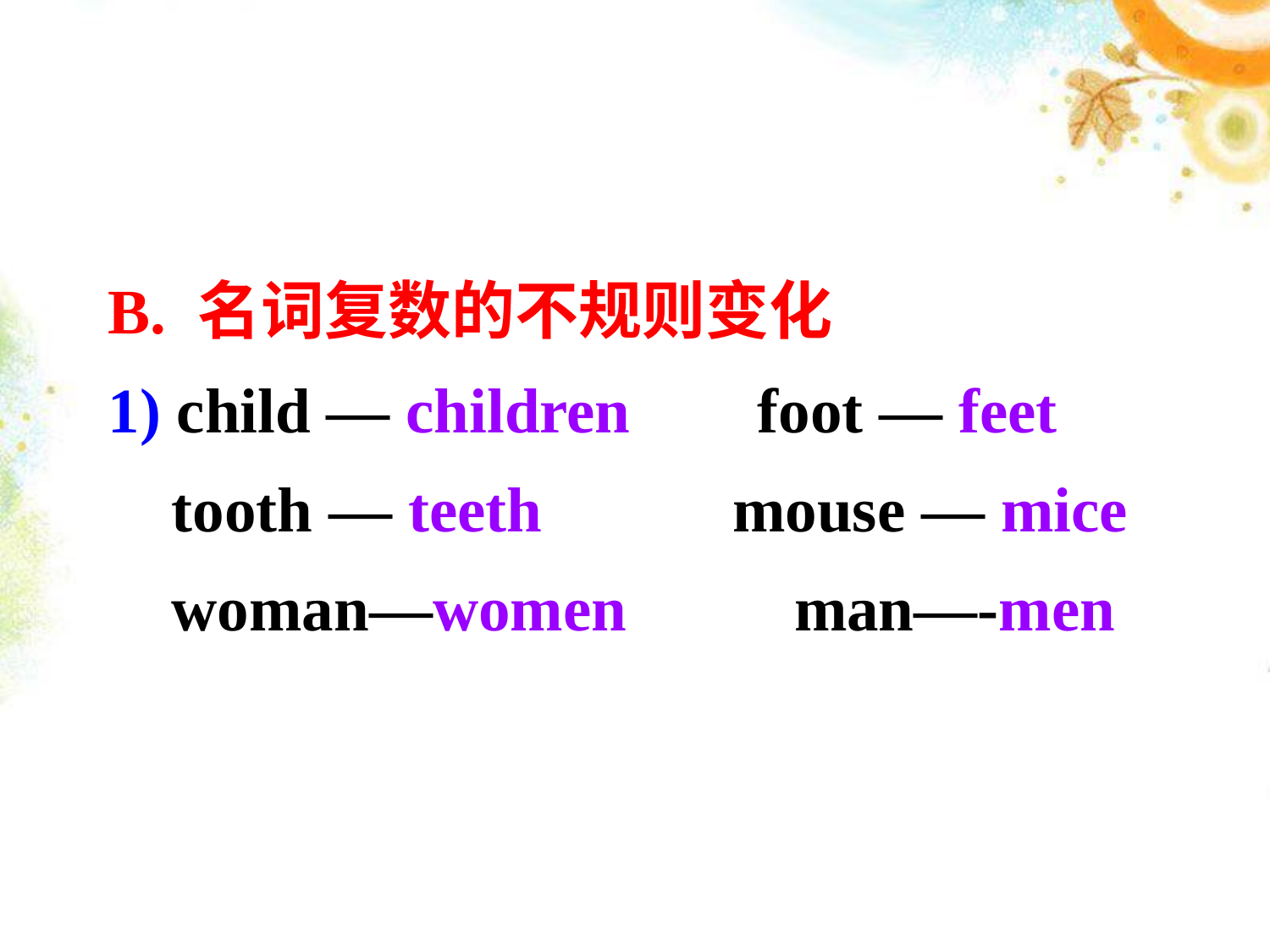

B. 名词复数的不规则变化
1) child — children        foot — feet
    tooth — teeth            mouse — mice
    woman—women 　    man—-men